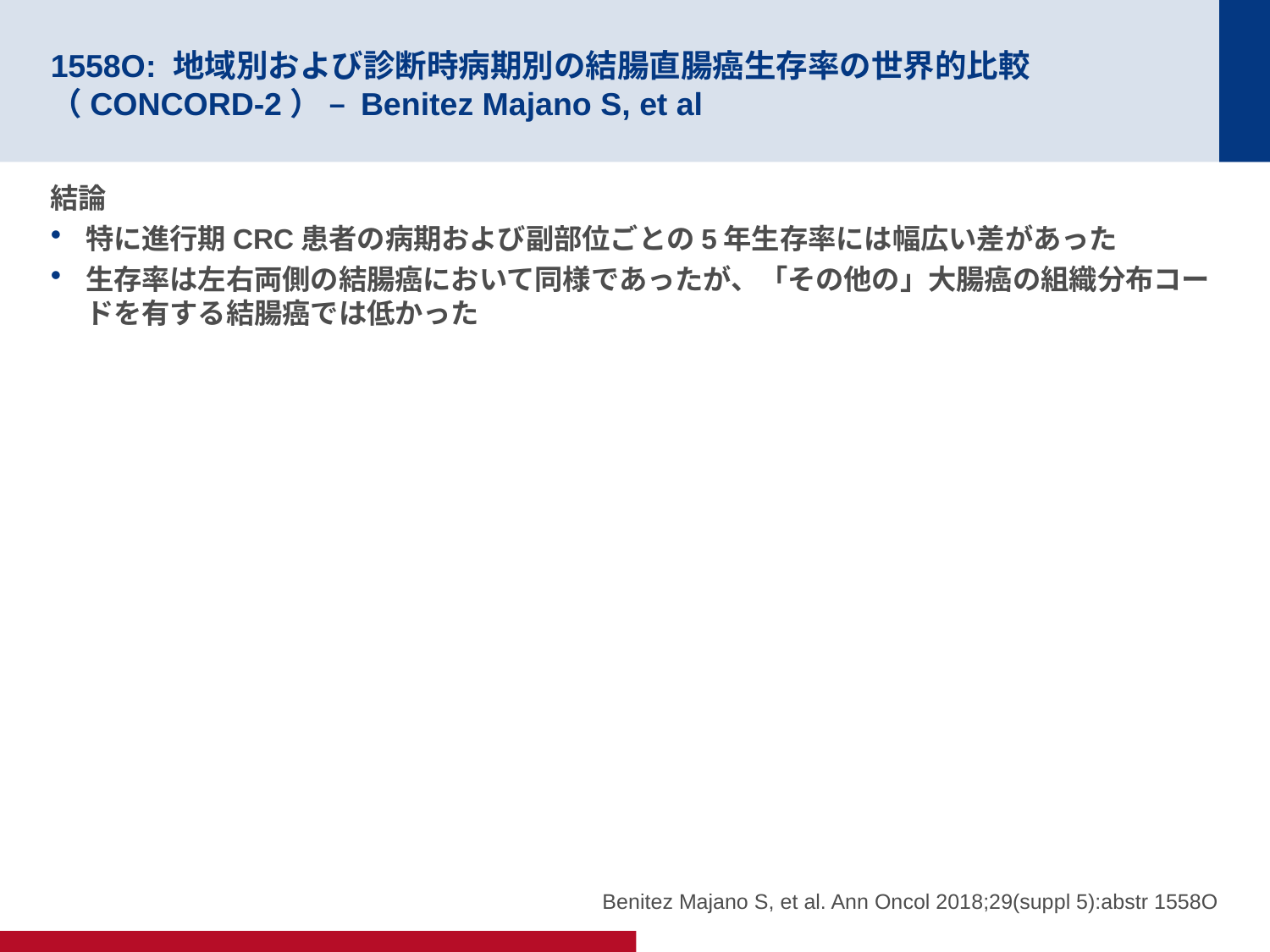

# 1558O: 地域別および診断時病期別の結腸直腸癌生存率の世界的比較（CONCORD-2） – Benitez Majano S, et al
結論
特に進行期CRC患者の病期および副部位ごとの5年生存率には幅広い差があった
生存率は左右両側の結腸癌において同様であったが、「その他の」大腸癌の組織分布コードを有する結腸癌では低かった
Benitez Majano S, et al. Ann Oncol 2018;29(suppl 5):abstr 1558O